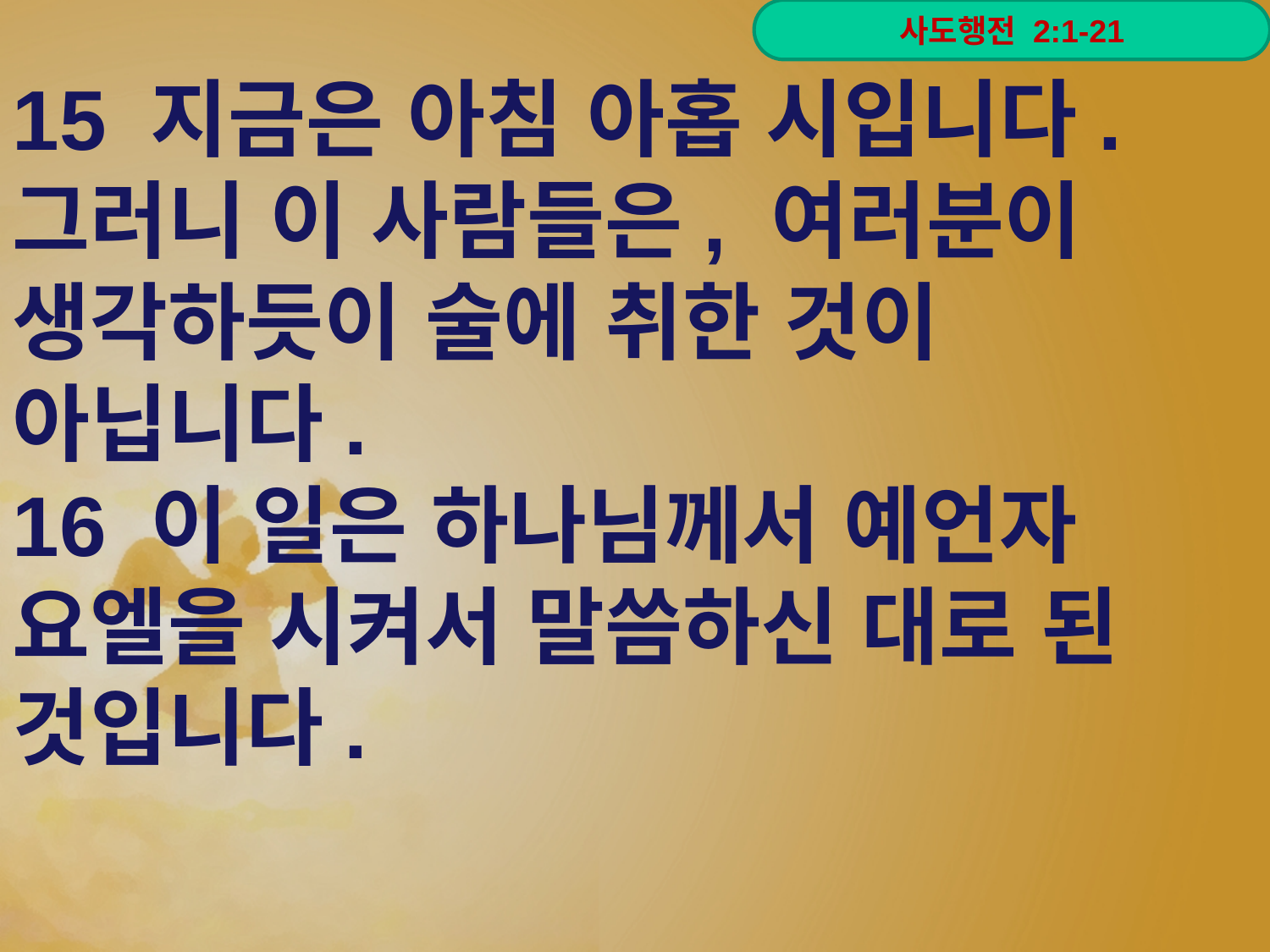

15 지금은 아침 아홉 시입니다. 그러니 이 사람들은, 여러분이 생각하듯이 술에 취한 것이 아닙니다.
16 이 일은 하나님께서 예언자 요엘을 시켜서 말씀하신 대로 된 것입니다.
사도행전 2:1-21